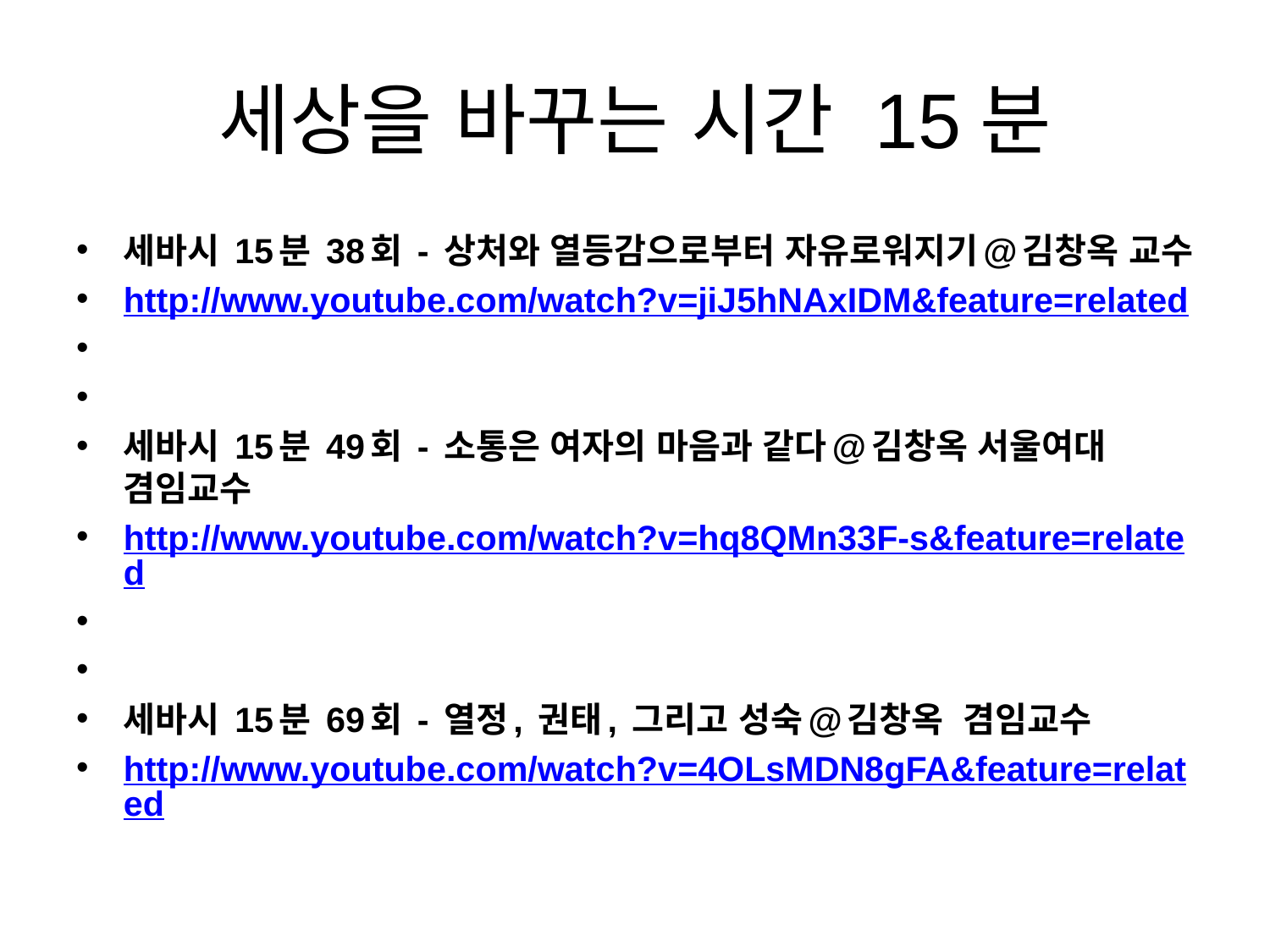

# 세상을 바꾸는 시간 15분
세바시 15분 38회 - 상처와 열등감으로부터 자유로워지기@김창옥 교수
http://www.youtube.com/watch?v=jiJ5hNAxIDM&feature=related

세바시 15분 49회 - 소통은 여자의 마음과 같다@김창옥 서울여대 겸임교수
http://www.youtube.com/watch?v=hq8QMn33F-s&feature=related

세바시 15분 69회 - 열정, 권태, 그리고 성숙@김창옥  겸임교수
http://www.youtube.com/watch?v=4OLsMDN8gFA&feature=related